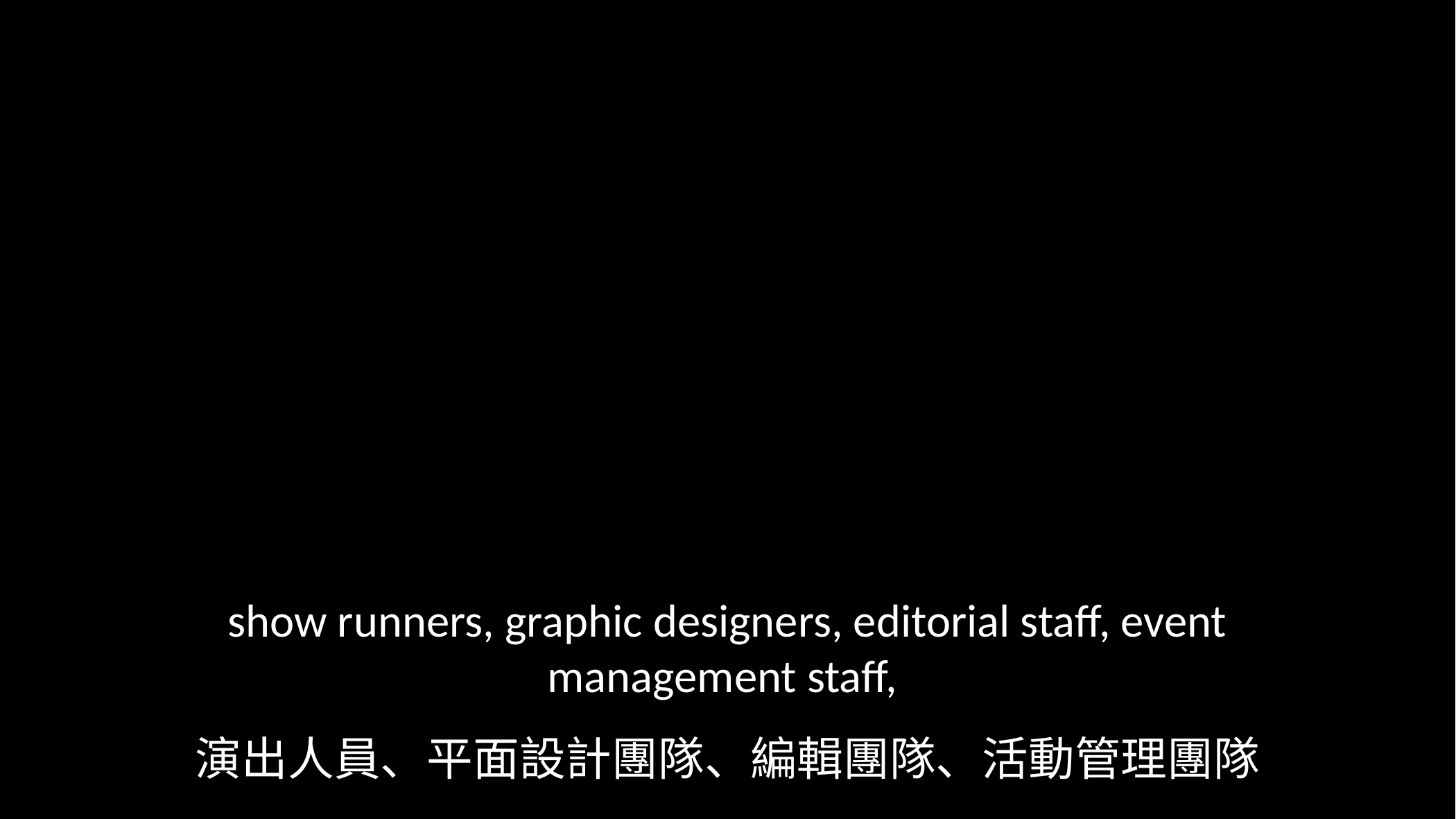

show runners, graphic designers, editorial staff, event management staff,

演出人員、平面設計團隊、編輯團隊、活動管理團隊